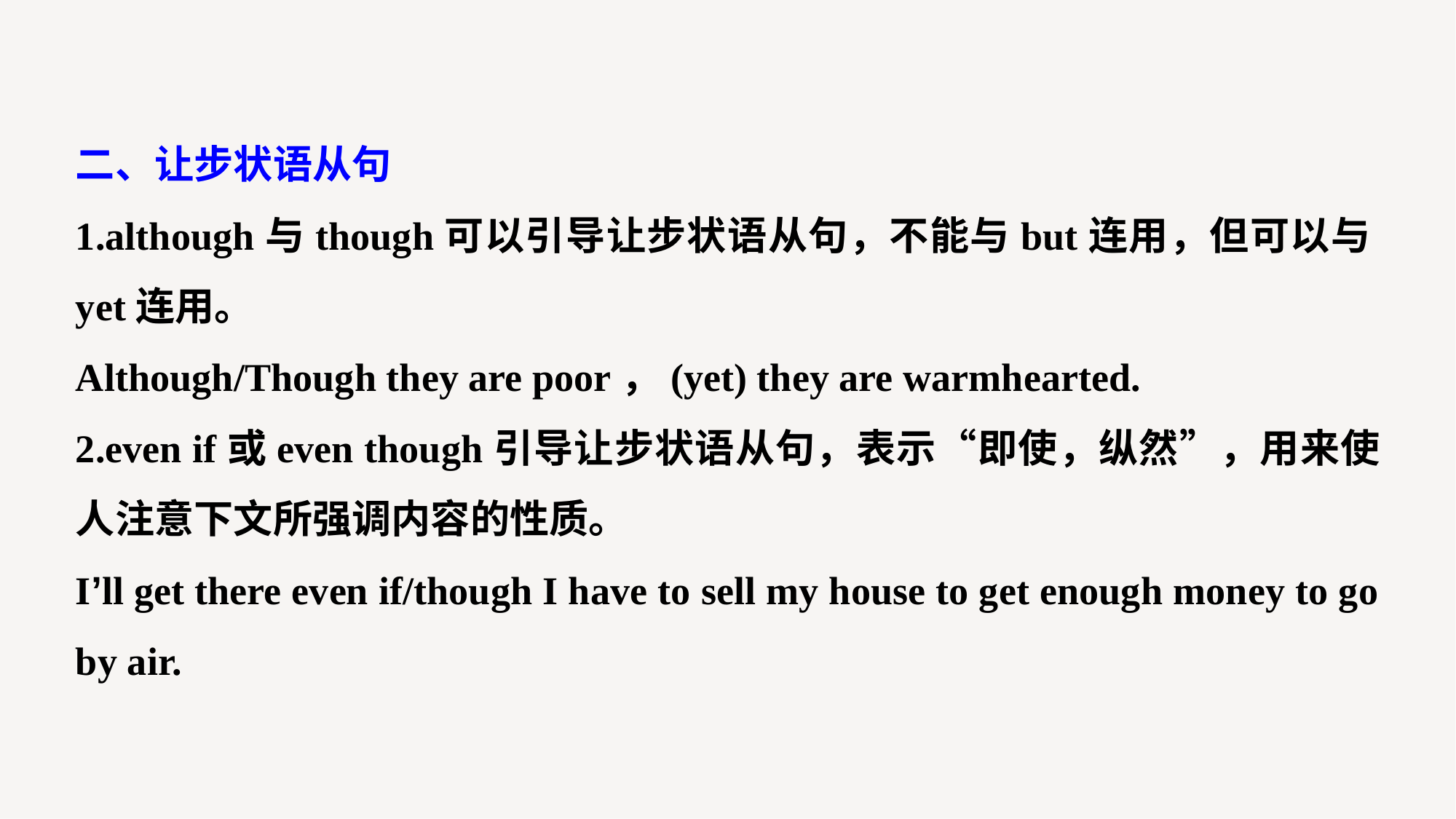

二、让步状语从句
1.although与though可以引导让步状语从句，不能与but连用，但可以与yet连用。
Although/Though they are poor，(yet) they are warmhearted.
2.even if或even though引导让步状语从句，表示“即使，纵然”，用来使人注意下文所强调内容的性质。
I’ll get there even if/though I have to sell my house to get enough money to go by air.